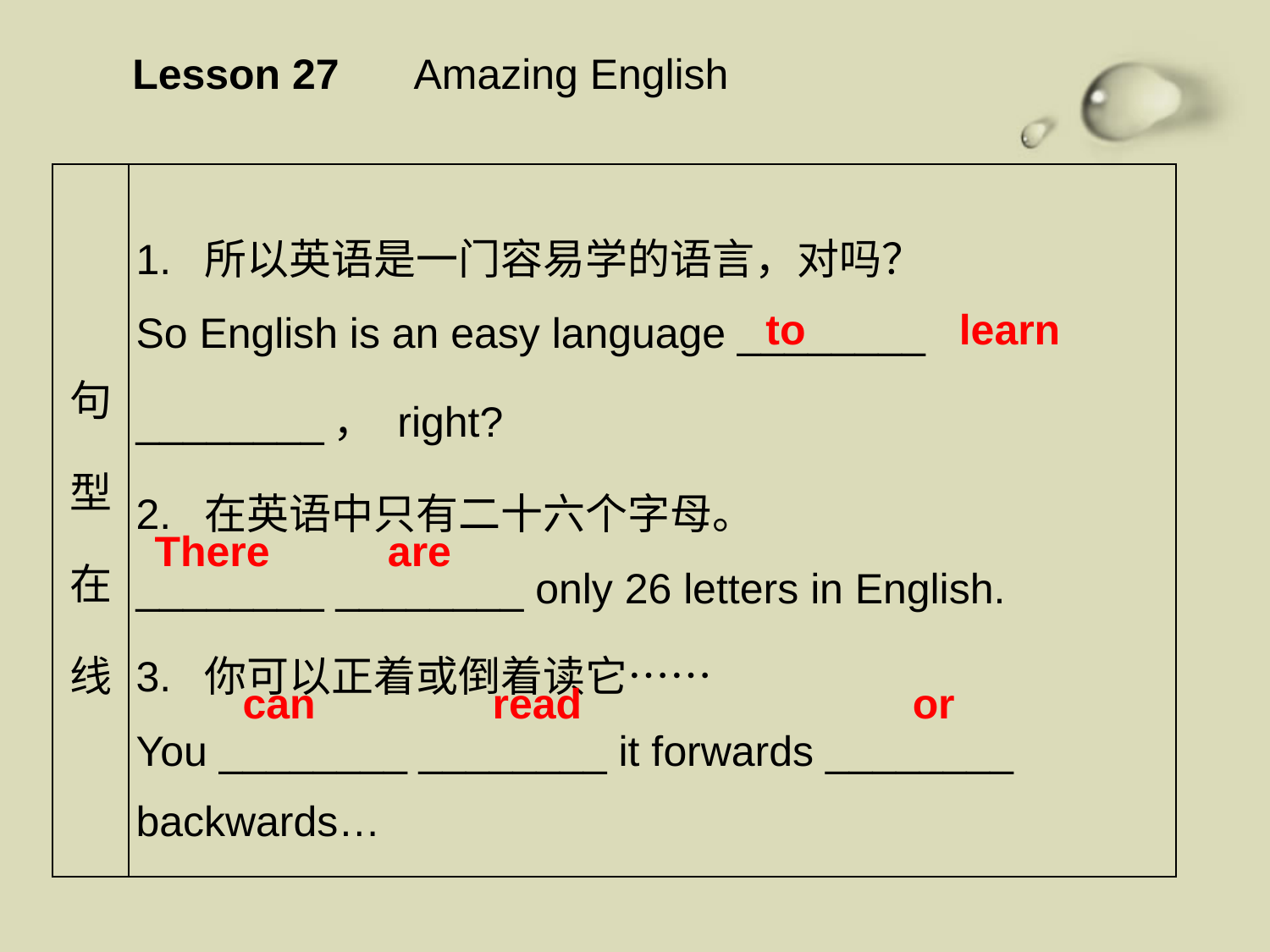

Lesson 27 　Amazing English
| 句型在线 | 1. 所以英语是一门容易学的语言，对吗？ So English is an easy language \_\_\_\_\_\_\_\_ \_\_\_\_\_\_\_\_， right? 2. 在英语中只有二十六个字母。 \_\_\_\_\_\_\_\_ \_\_\_\_\_\_\_\_ only 26 letters in English. 3. 你可以正着或倒着读它…… You \_\_\_\_\_\_\_\_ \_\_\_\_\_\_\_\_ it forwards \_\_\_\_\_\_\_\_ backwards… |
| --- | --- |
    to             learn
There          are
can               read                            or